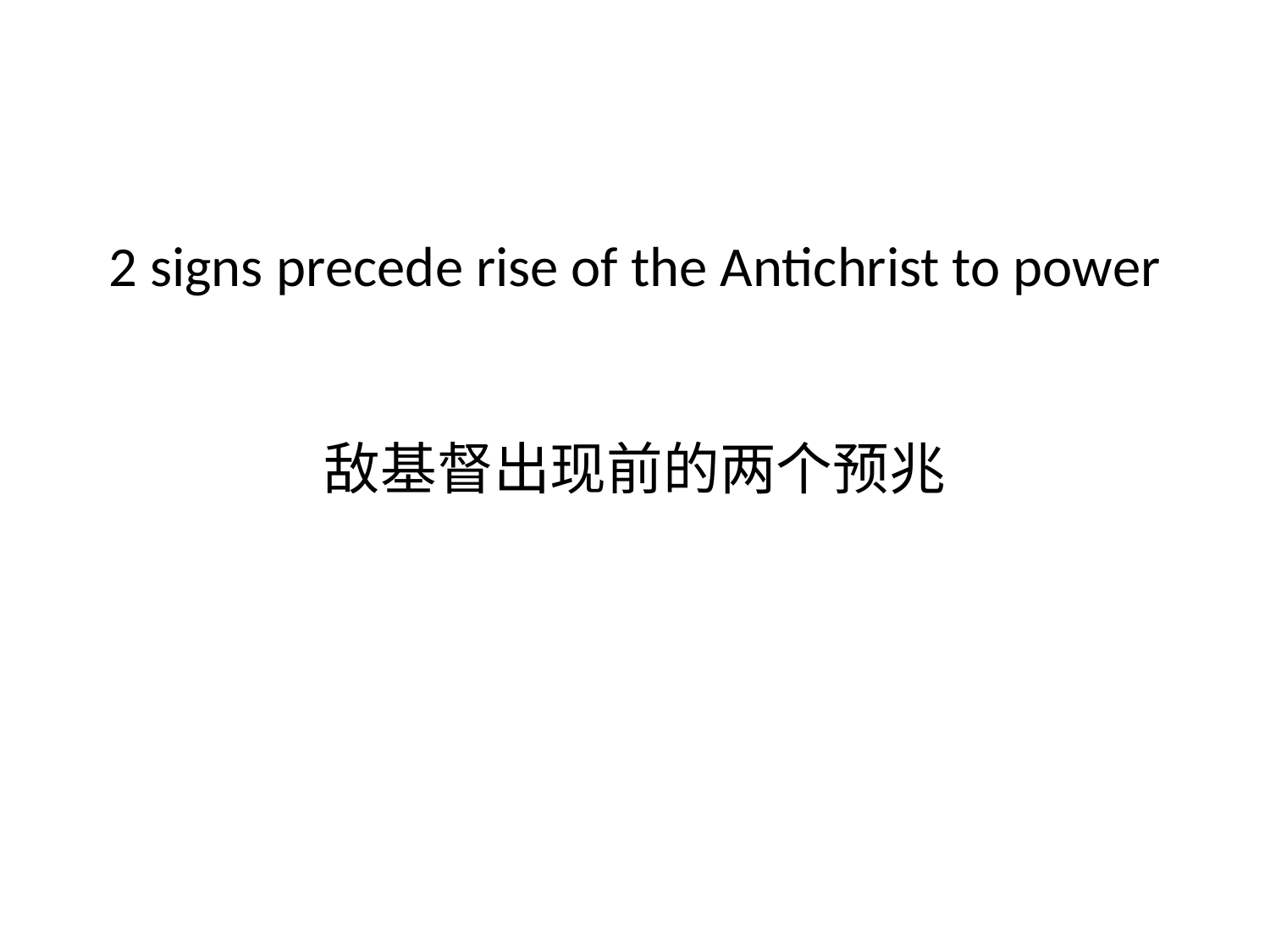

# 2 signs precede rise of the Antichrist to power 敌基督出现前的两个预兆